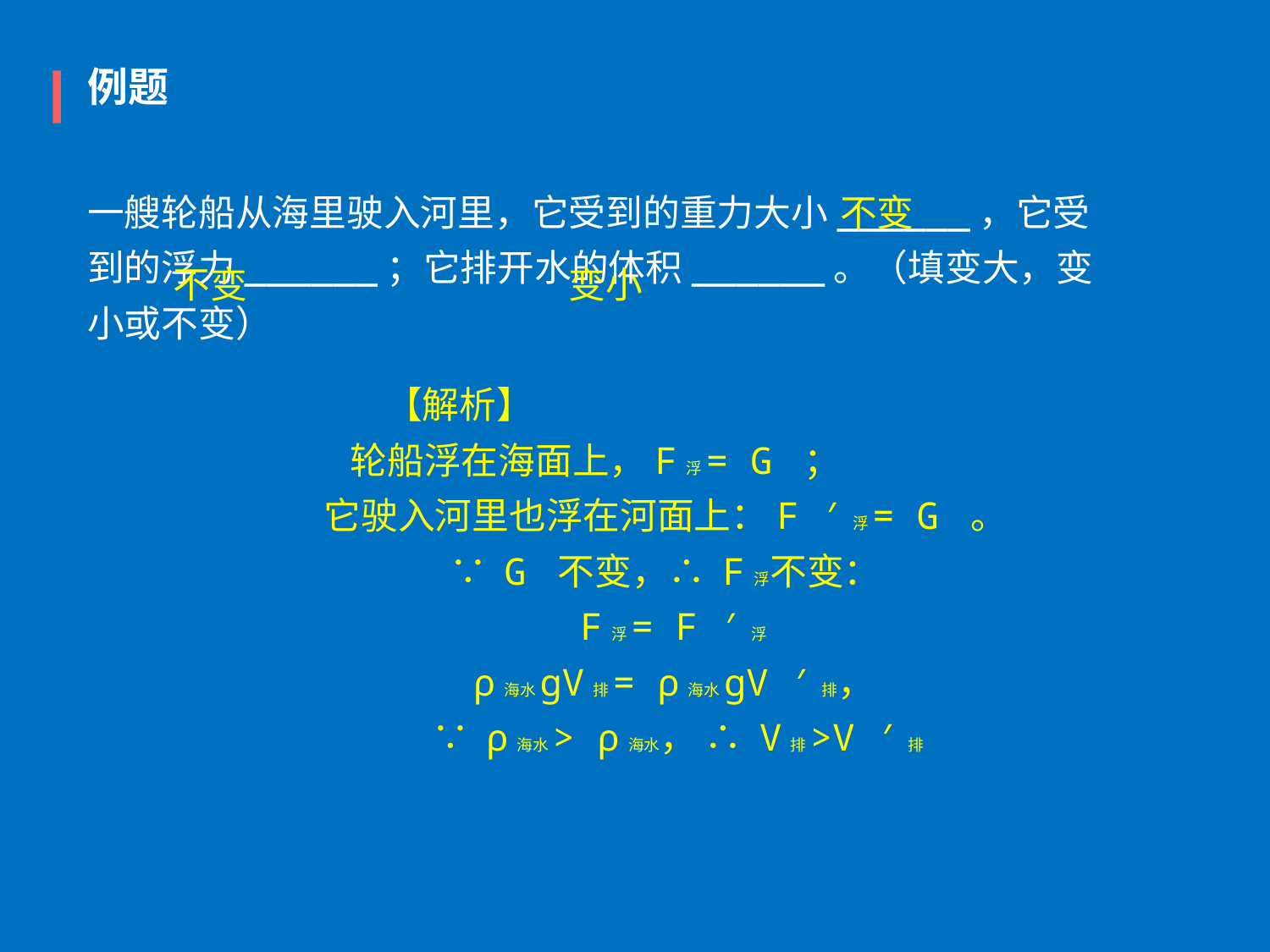

例题

一艘轮船从海里驶入河里，它受到的重力大小______，它受到的浮力______；它排开水的体积______。（填变大，变小或不变）
不变
不变
变小
【解析】                                                     
轮船浮在海面上，F浮= G ；                    
它驶入河里也浮在河面上：F ′浮= G 。   
∵ G 不变，∴ F浮不变：   
F浮= F ′浮 
ρ海水gV排= ρ海水gV ′排， 
∵ ρ海水> ρ海水， ∴ V排>V ′排